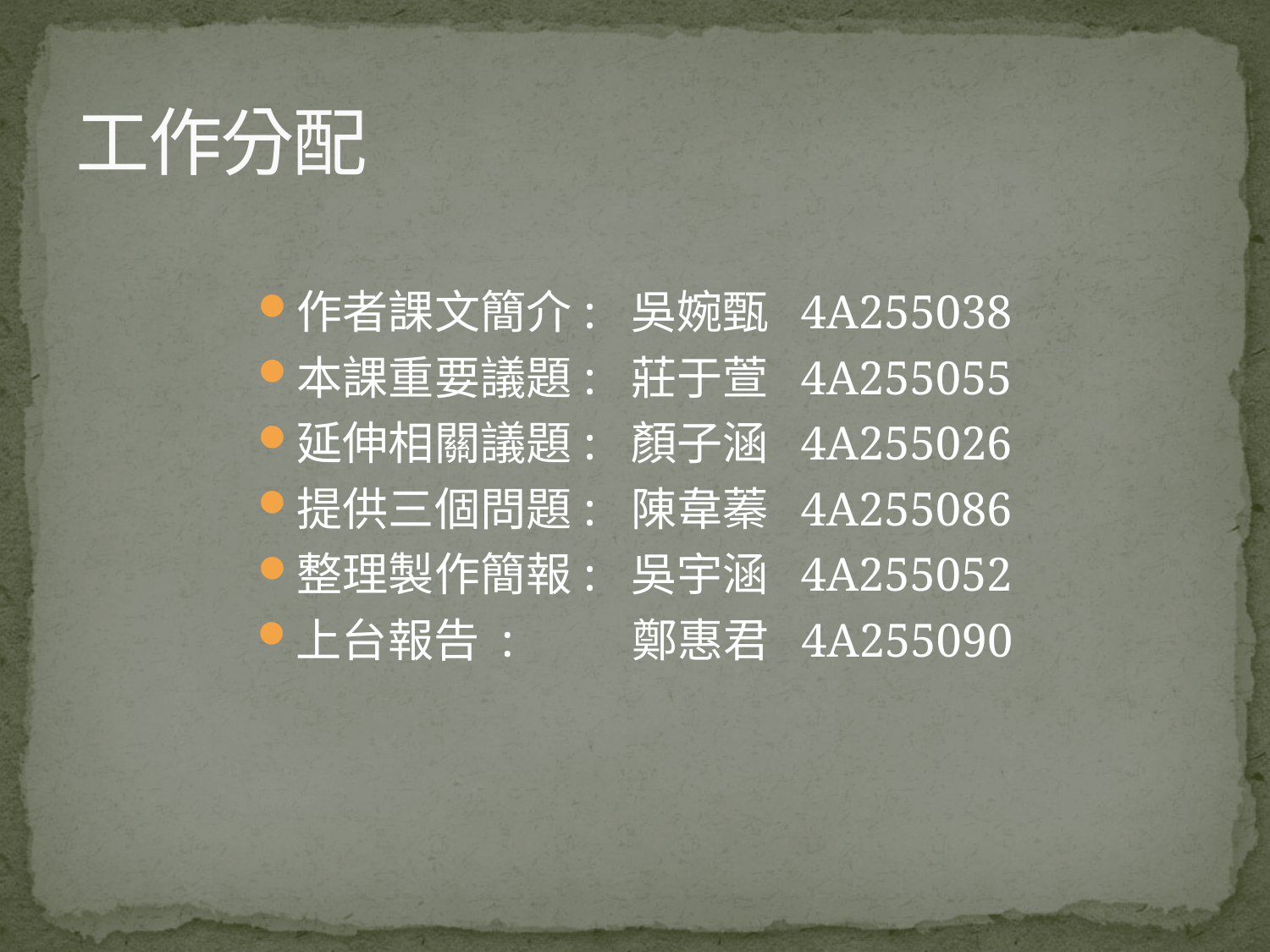

# 工作分配

作者課文簡介:  吳婉甄  4A255038
本課重要議題:  莊于萱  4A255055
延伸相關議題:  顏子涵  4A255026
提供三個問題:  陳韋蓁  4A255086
整理製作簡報:  吳宇涵  4A255052
上台報告 :         鄭惠君  4A255090